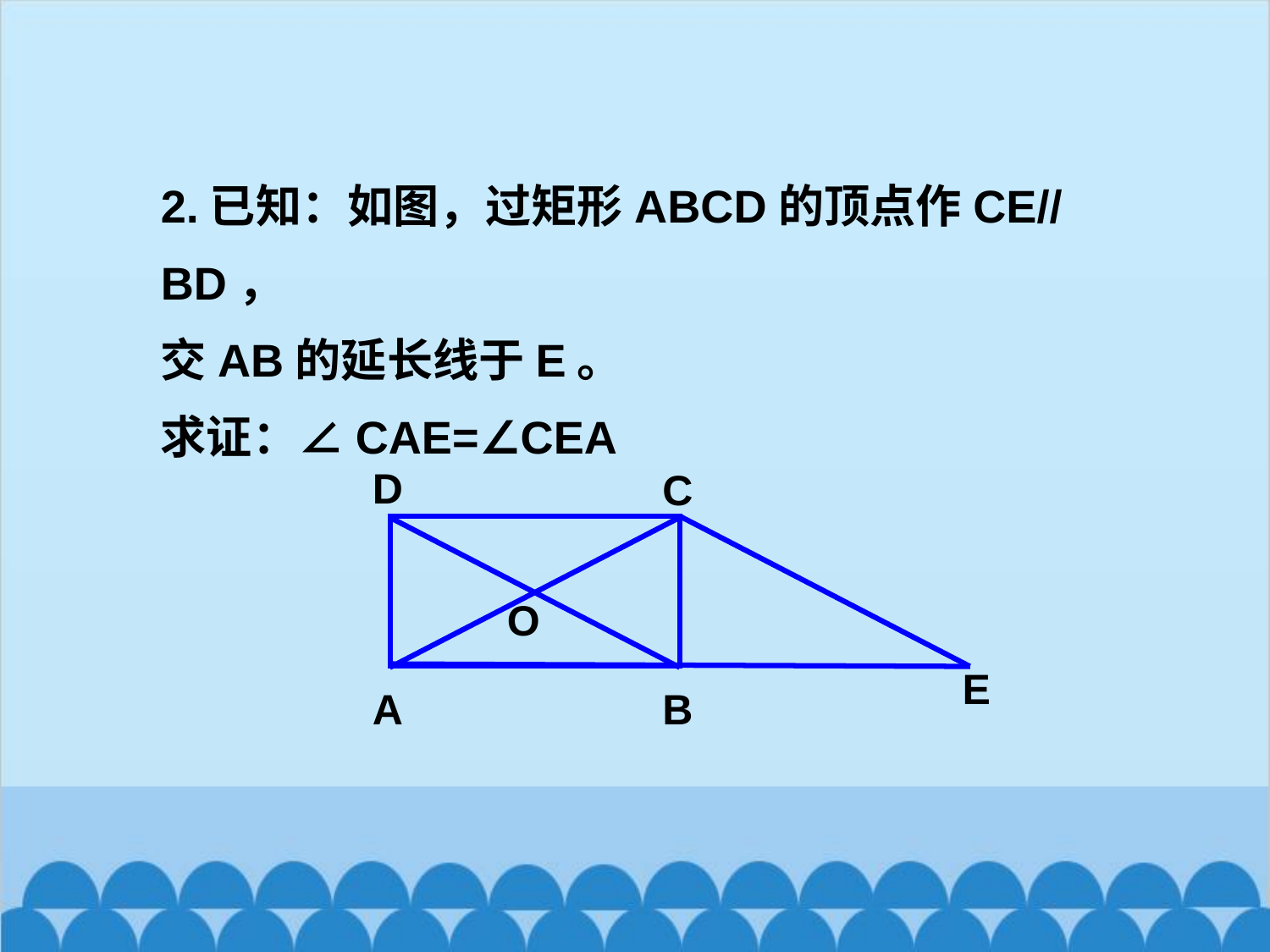

2.已知：如图，过矩形ABCD的顶点作CE//BD，
交AB的延长线于E。
求证：∠CAE=∠CEA
D
C

O
E

A
B